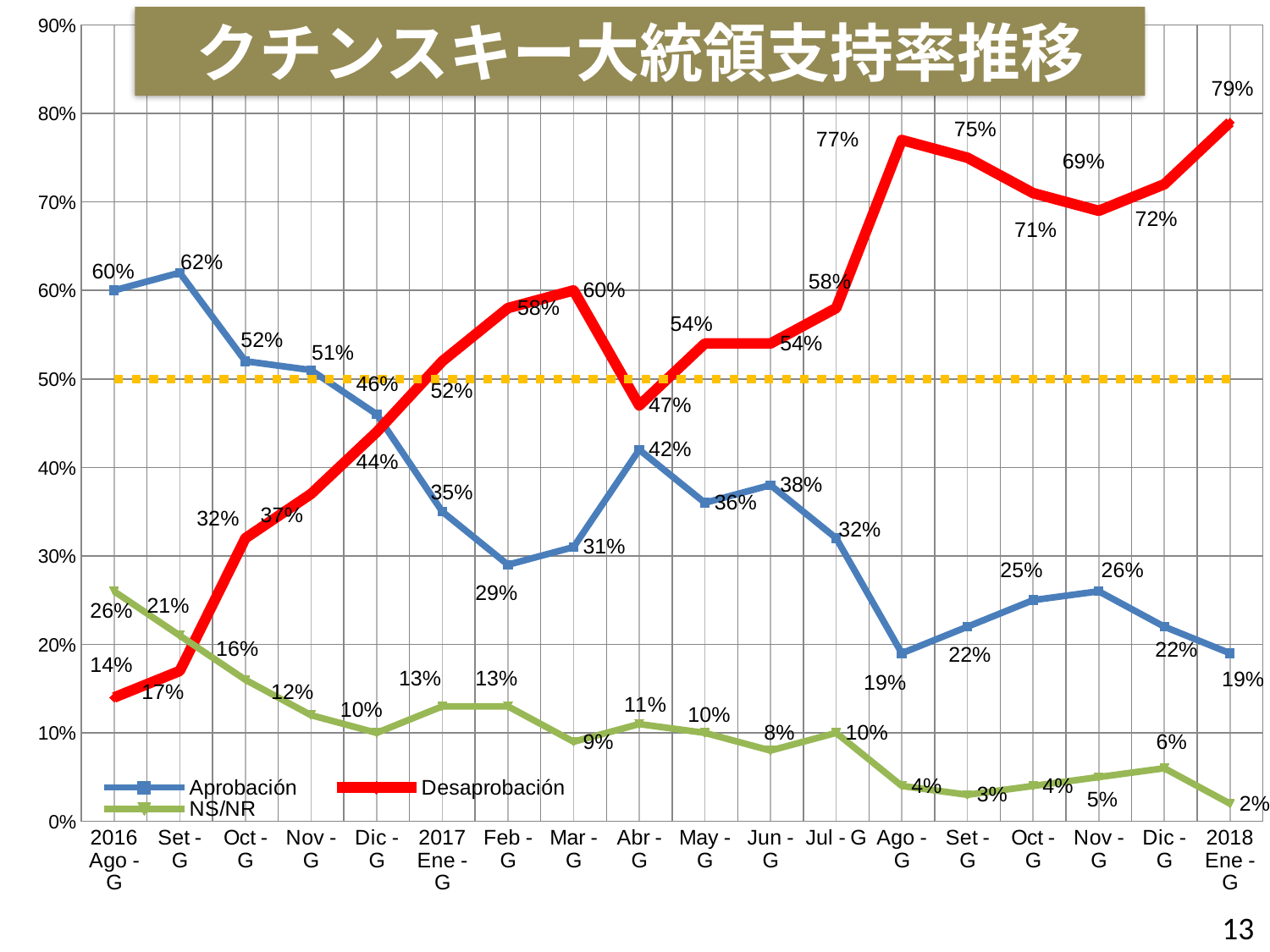

### Chart

| Category | Aprobación | Desaprobación | NS/NR | Línea 50% |
|---|---|---|---|---|
| 2016 Ago - G | 0.6 | 0.14 | 0.26 | 0.5 |
| Set - G | 0.62 | 0.17 | 0.21 | 0.5 |
| Oct - G | 0.52 | 0.32 | 0.16 | 0.5 |
| Nov - G | 0.51 | 0.37 | 0.12 | 0.5 |
| Dic - G | 0.46 | 0.44 | 0.1 | 0.5 |
| 2017 Ene - G | 0.35 | 0.52 | 0.13 | 0.5 |
| Feb - G | 0.29 | 0.58 | 0.13 | 0.5 |
| Mar - G | 0.31 | 0.6 | 0.09 | 0.5 |
| Abr - G | 0.42 | 0.47 | 0.11 | 0.5 |
| May - G | 0.36 | 0.54 | 0.1 | 0.5 |
| Jun - G | 0.38 | 0.54 | 0.08 | 0.5 |
| Jul - G | 0.32 | 0.58 | 0.1 | 0.5 |
| Ago - G | 0.19 | 0.77 | 0.04 | 0.5 |
| Set - G | 0.22 | 0.75 | 0.03 | 0.5 |
| Oct - G | 0.25 | 0.71 | 0.04 | 0.5 |
| Nov -G | 0.26 | 0.69 | 0.05 | 0.5 |
| Dic - G | 0.22 | 0.72 | 0.06 | 0.5 |
| 2018 Ene - G | 0.19 | 0.79 | 0.02 | 0.5 |
クチンスキー大統領支持率推移
13